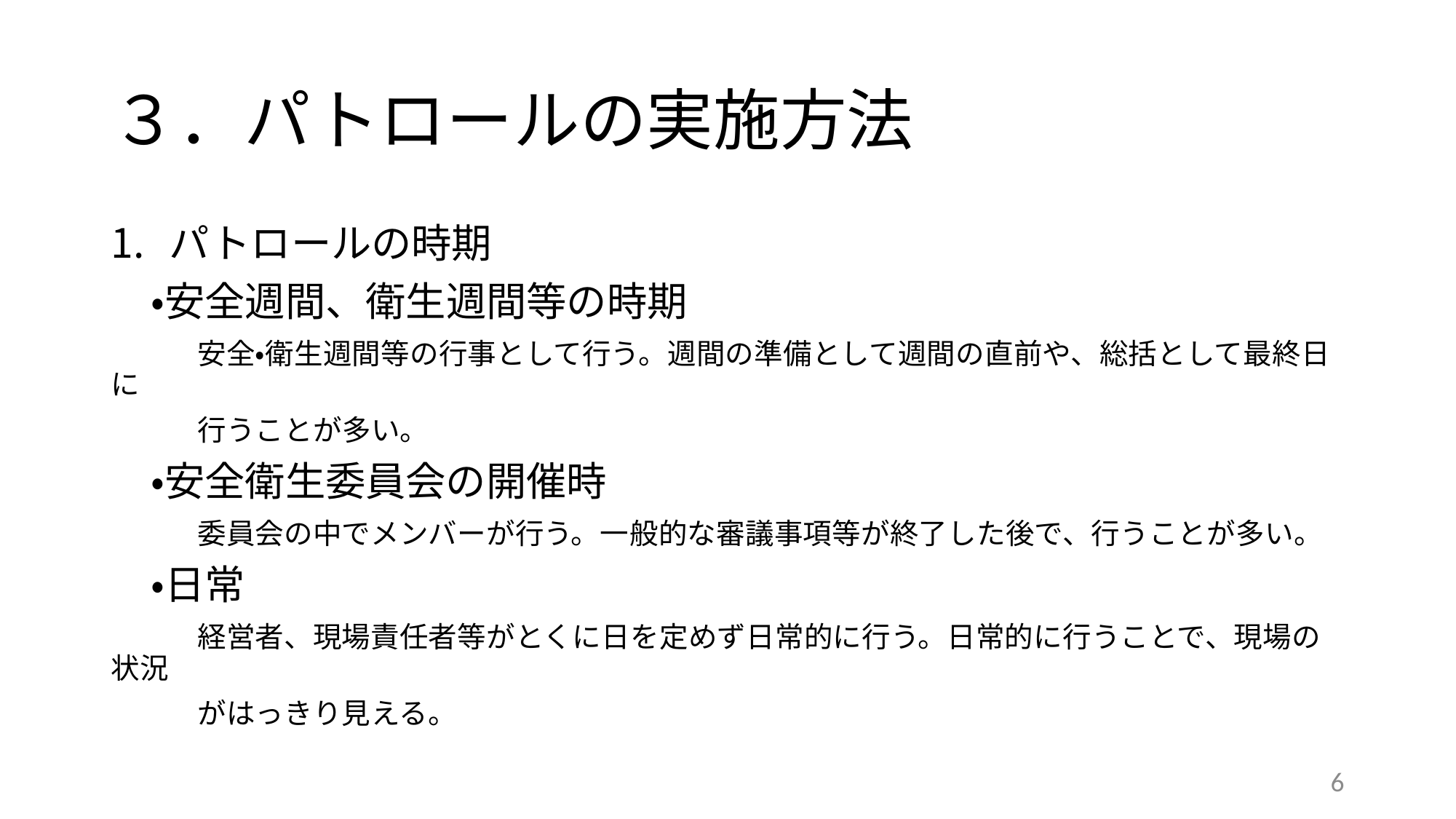

# ３．パトロールの実施方法
パトロールの時期
　・安全週間、衛生週間等の時期
　　　安全・衛生週間等の行事として行う。週間の準備として週間の直前や、総括として最終日に
　　　行うことが多い。
　・安全衛生委員会の開催時
　　　委員会の中でメンバーが行う。一般的な審議事項等が終了した後で、行うことが多い。
　・日常
　　　経営者、現場責任者等がとくに日を定めず日常的に行う。日常的に行うことで、現場の状況
　　　がはっきり見える。
6